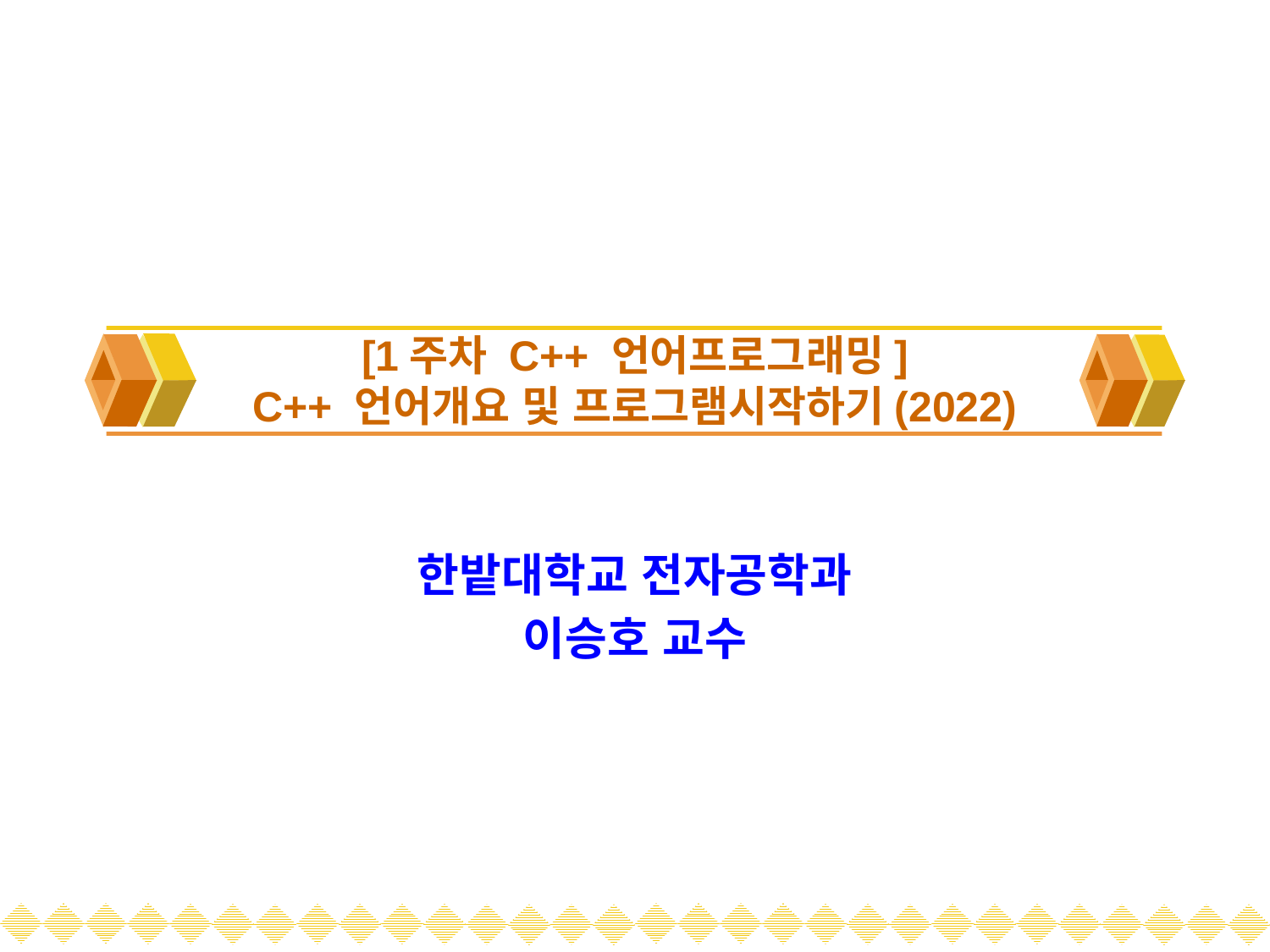

# [1주차 C++ 언어프로그래밍] C++ 언어개요 및 프로그램시작하기(2022)
한밭대학교 전자공학과
이승호 교수